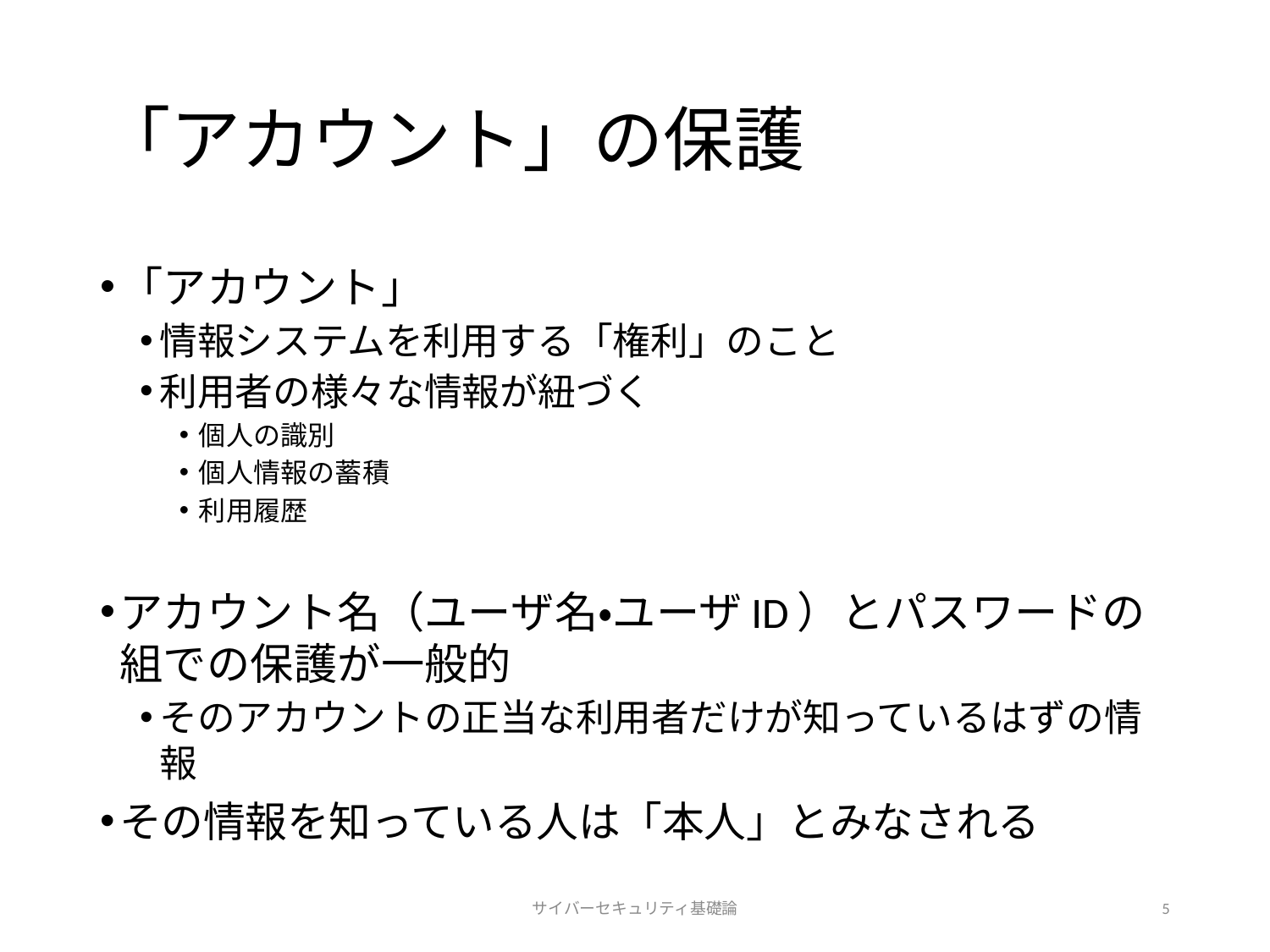

# 「アカウント」の保護
「アカウント」
情報システムを利用する「権利」のこと
利用者の様々な情報が紐づく
個人の識別
個人情報の蓄積
利用履歴

アカウント名（ユーザ名・ユーザID）とパスワードの組での保護が一般的
そのアカウントの正当な利用者だけが知っているはずの情報
その情報を知っている人は「本人」とみなされる

サイバーセキュリティ基礎論
5